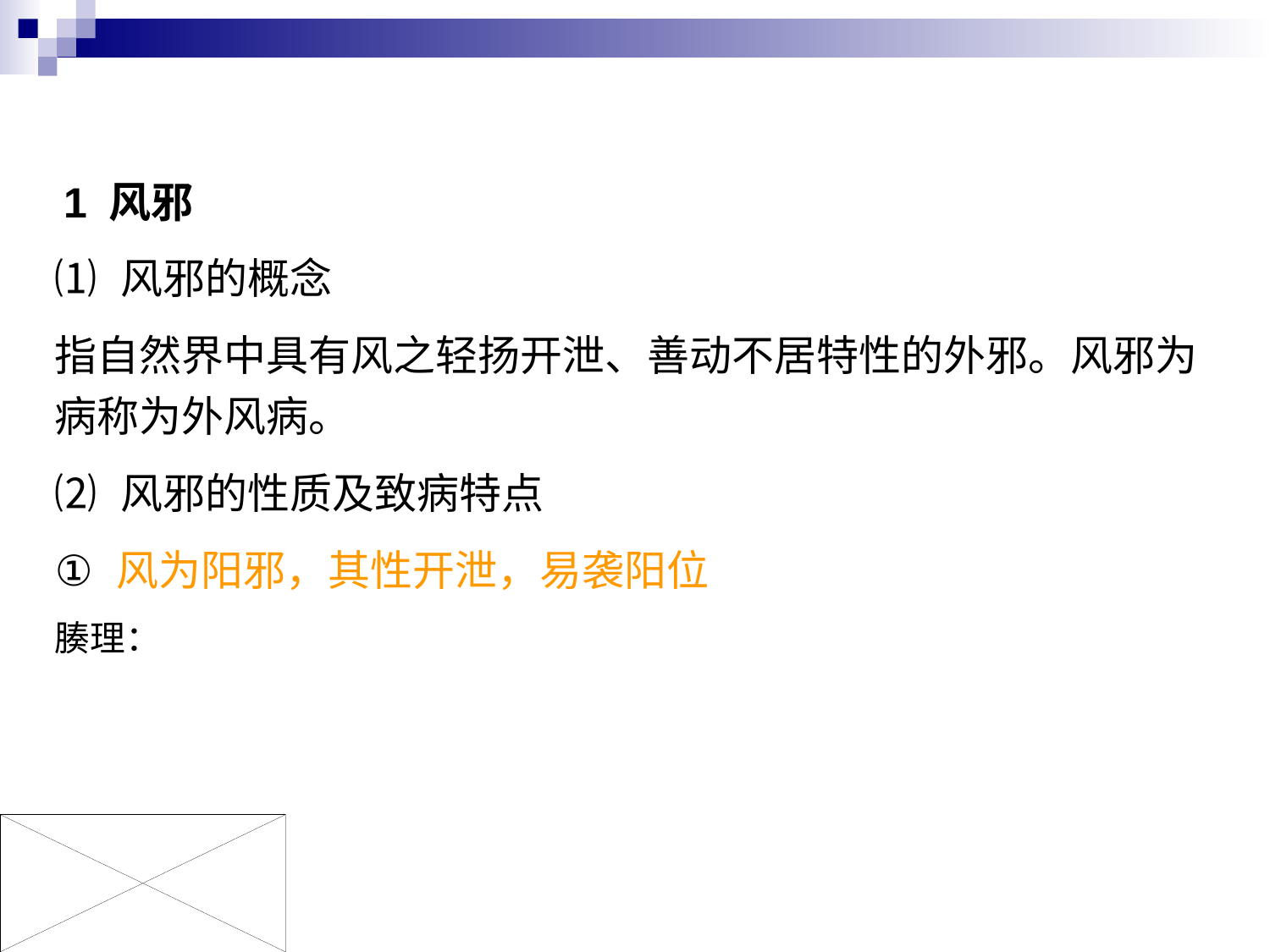

1 风邪
⑴ 风邪的概念
指自然界中具有风之轻扬开泄、善动不居特性的外邪。风邪为病称为外风病。
⑵ 风邪的性质及致病特点
① 风为阳邪，其性开泄，易袭阳位
腠理：